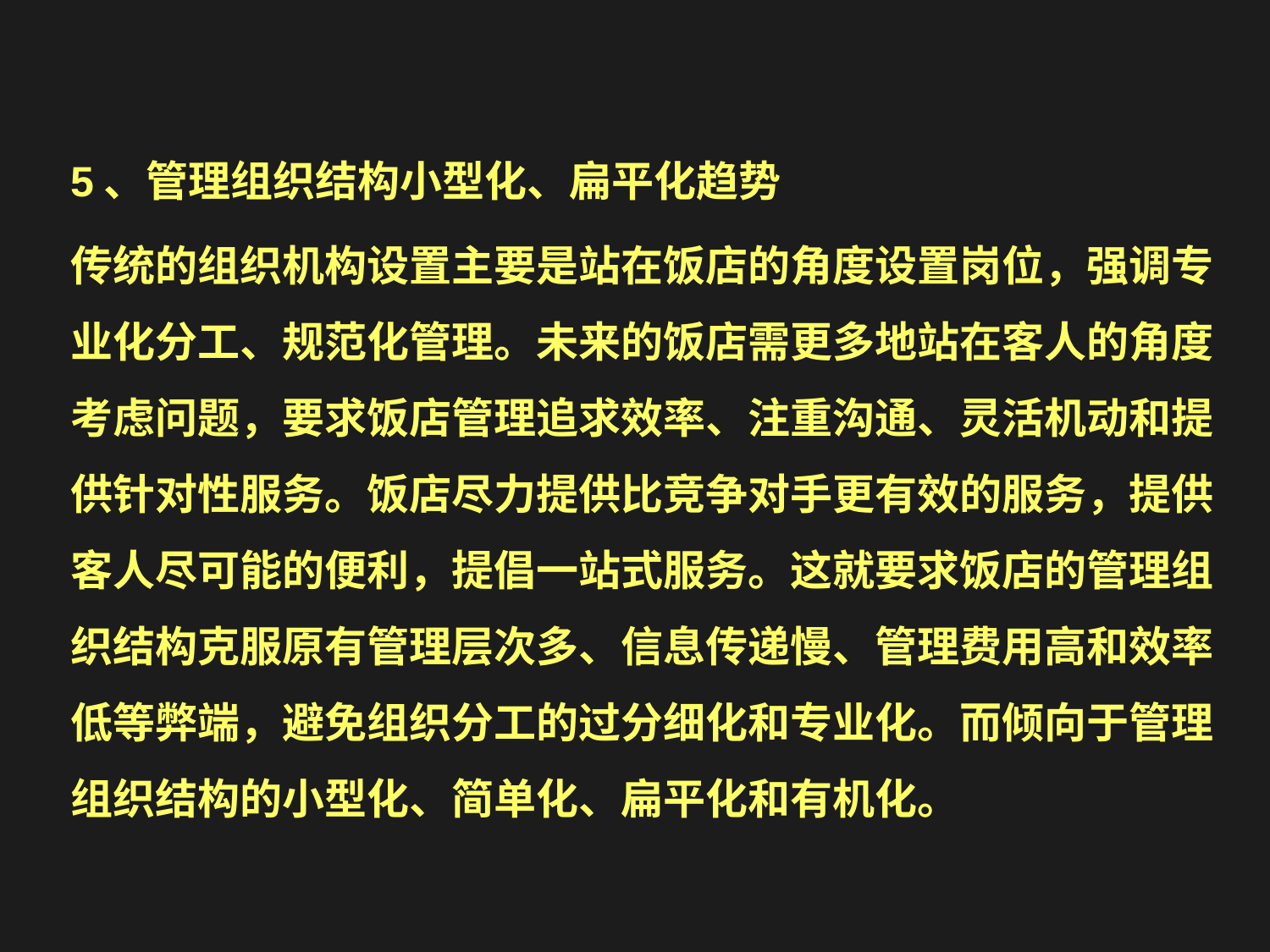

5、管理组织结构小型化、扁平化趋势
传统的组织机构设置主要是站在饭店的角度设置岗位，强调专业化分工、规范化管理。未来的饭店需更多地站在客人的角度考虑问题，要求饭店管理追求效率、注重沟通、灵活机动和提供针对性服务。饭店尽力提供比竞争对手更有效的服务，提供客人尽可能的便利，提倡一站式服务。这就要求饭店的管理组织结构克服原有管理层次多、信息传递慢、管理费用高和效率低等弊端，避免组织分工的过分细化和专业化。而倾向于管理组织结构的小型化、简单化、扁平化和有机化。